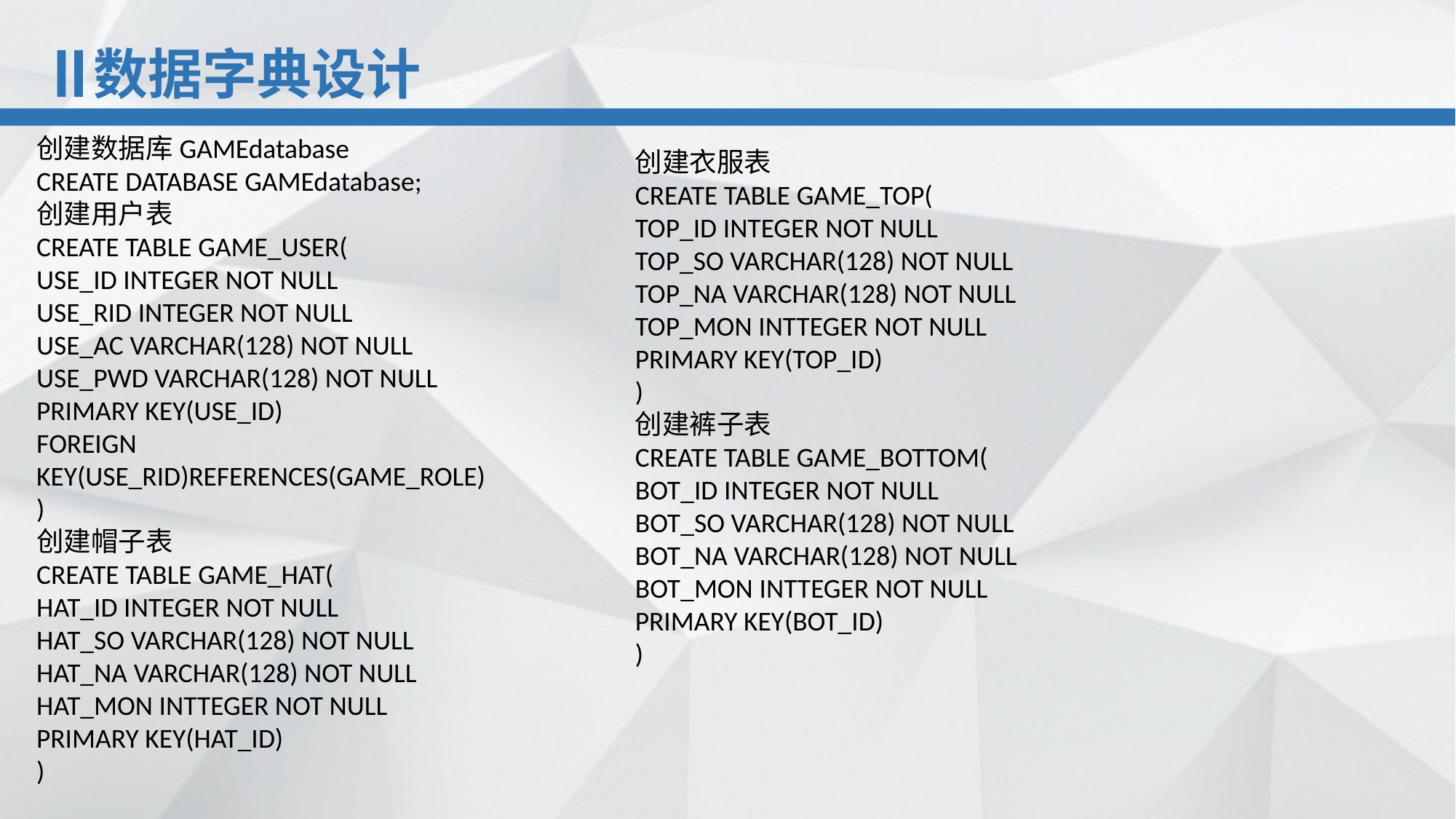

数据字典设计

创建数据库GAMEdatabase
CREATE DATABASE GAMEdatabase;
创建用户表
CREATE TABLE GAME_USER(
USE_ID INTEGER NOT NULL
USE_RID INTEGER NOT NULL
USE_AC VARCHAR(128) NOT NULL
USE_PWD VARCHAR(128) NOT NULL
PRIMARY KEY(USE_ID)
FOREIGN KEY(USE_RID)REFERENCES(GAME_ROLE)
)
创建帽子表
CREATE TABLE GAME_HAT(
HAT_ID INTEGER NOT NULL
HAT_SO VARCHAR(128) NOT NULL
HAT_NA VARCHAR(128) NOT NULL
HAT_MON INTTEGER NOT NULL
PRIMARY KEY(HAT_ID)
)
创建衣服表
CREATE TABLE GAME_TOP(
TOP_ID INTEGER NOT NULL
TOP_SO VARCHAR(128) NOT NULL
TOP_NA VARCHAR(128) NOT NULL
TOP_MON INTTEGER NOT NULL
PRIMARY KEY(TOP_ID)
)
创建裤子表
CREATE TABLE GAME_BOTTOM(
BOT_ID INTEGER NOT NULL
BOT_SO VARCHAR(128) NOT NULL
BOT_NA VARCHAR(128) NOT NULL
BOT_MON INTTEGER NOT NULL
PRIMARY KEY(BOT_ID)
)